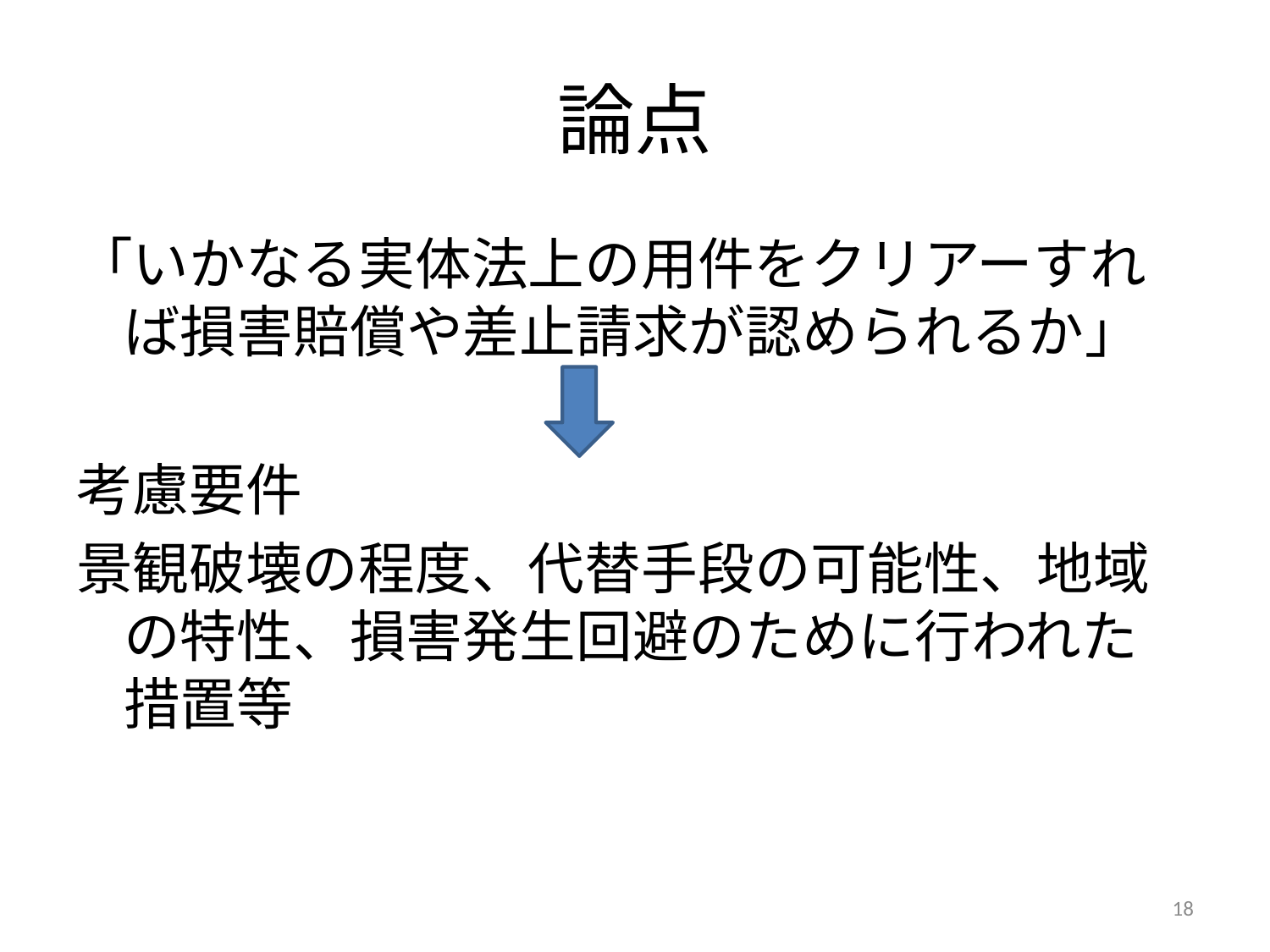

# 論点
「いかなる実体法上の用件をクリアーすれば損害賠償や差止請求が認められるか」

考慮要件
景観破壊の程度、代替手段の可能性、地域の特性、損害発生回避のために行われた措置等

18